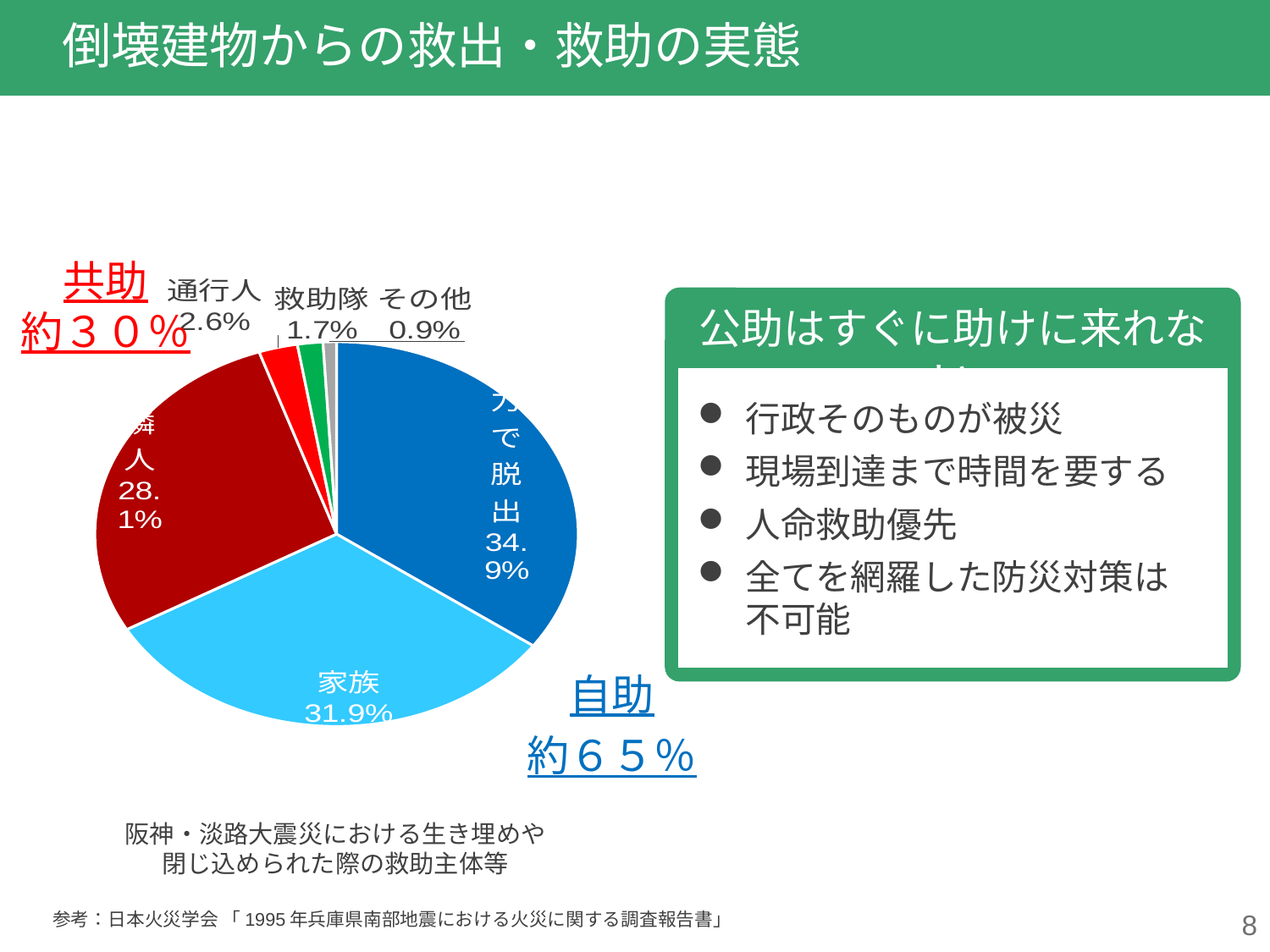

# 倒壊建物からの救出・救助の実態

### Chart

| Category |  |
|---|---|
| 自力で脱出 | 0.349 |
| 家族 | 0.319 |
| 友人・隣人 | 0.281 |
| 通行人 | 0.026 |
| 救助隊 | 0.017 |
| その他 | 0.009 |
共助
約３０％
公助はすぐに助けに来れない
行政そのものが被災
現場到達まで時間を要する
人命救助優先
全てを網羅した防災対策は
不可能
自助
約６５％
阪神・淡路大震災における生き埋めや
閉じ込められた際の救助主体等
8
参考：日本火災学会 「1995年兵庫県南部地震における火災に関する調査報告書」